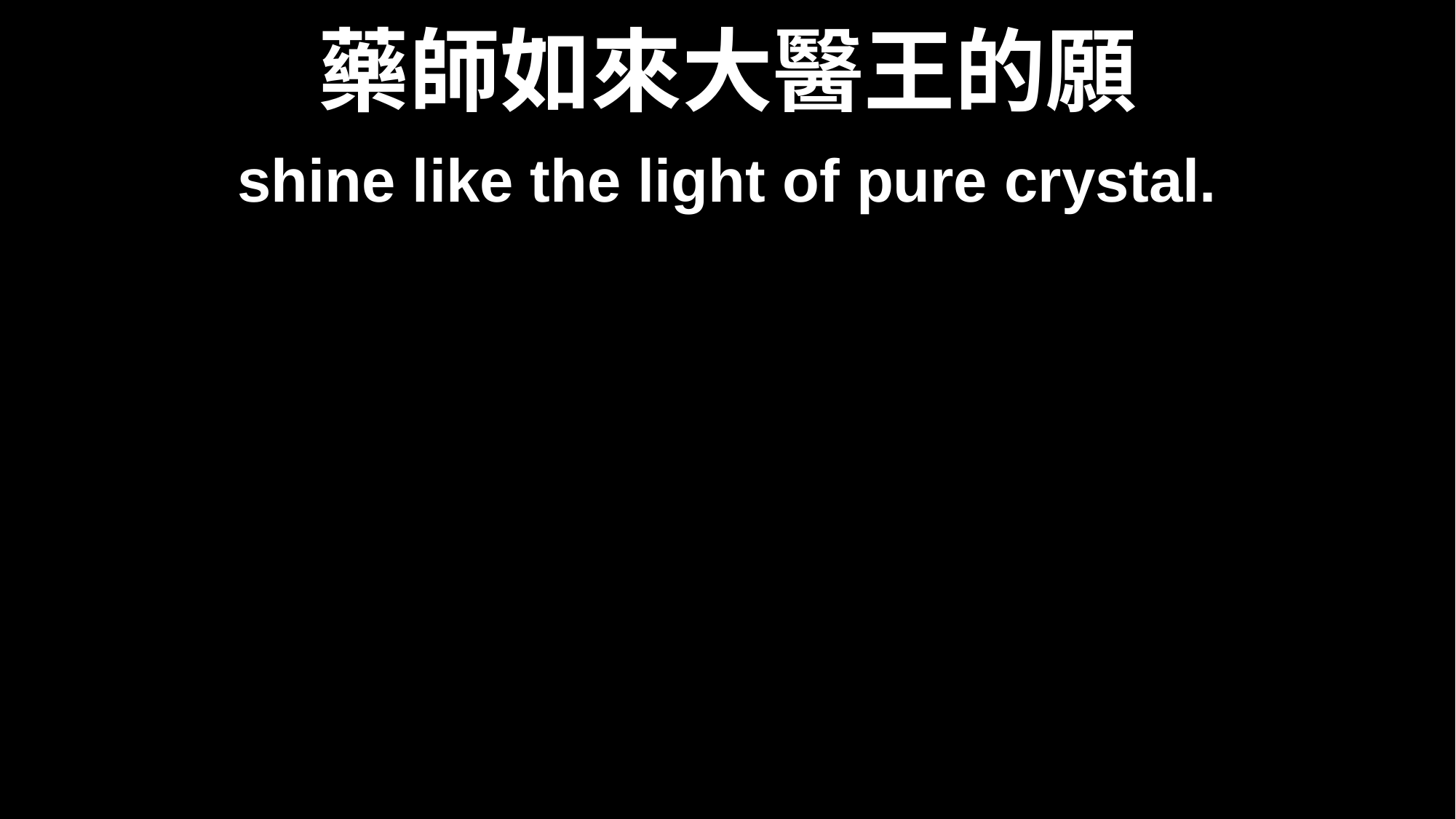

# 藥師如來大醫王的願
shine like the light of pure crystal.